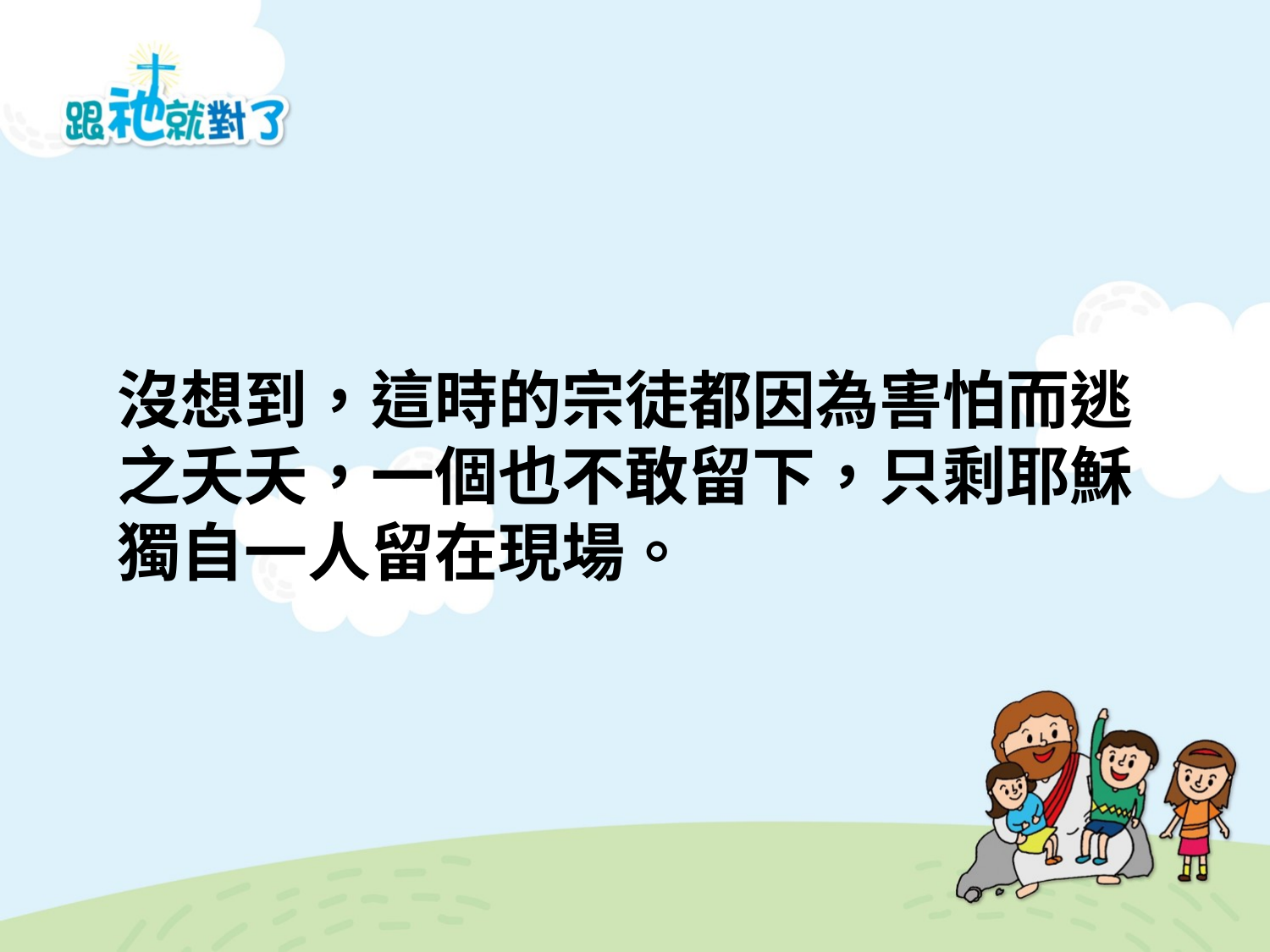

沒想到，這時的宗徒都因為害怕而逃之夭夭，一個也不敢留下，只剩耶穌獨自一人留在現場。